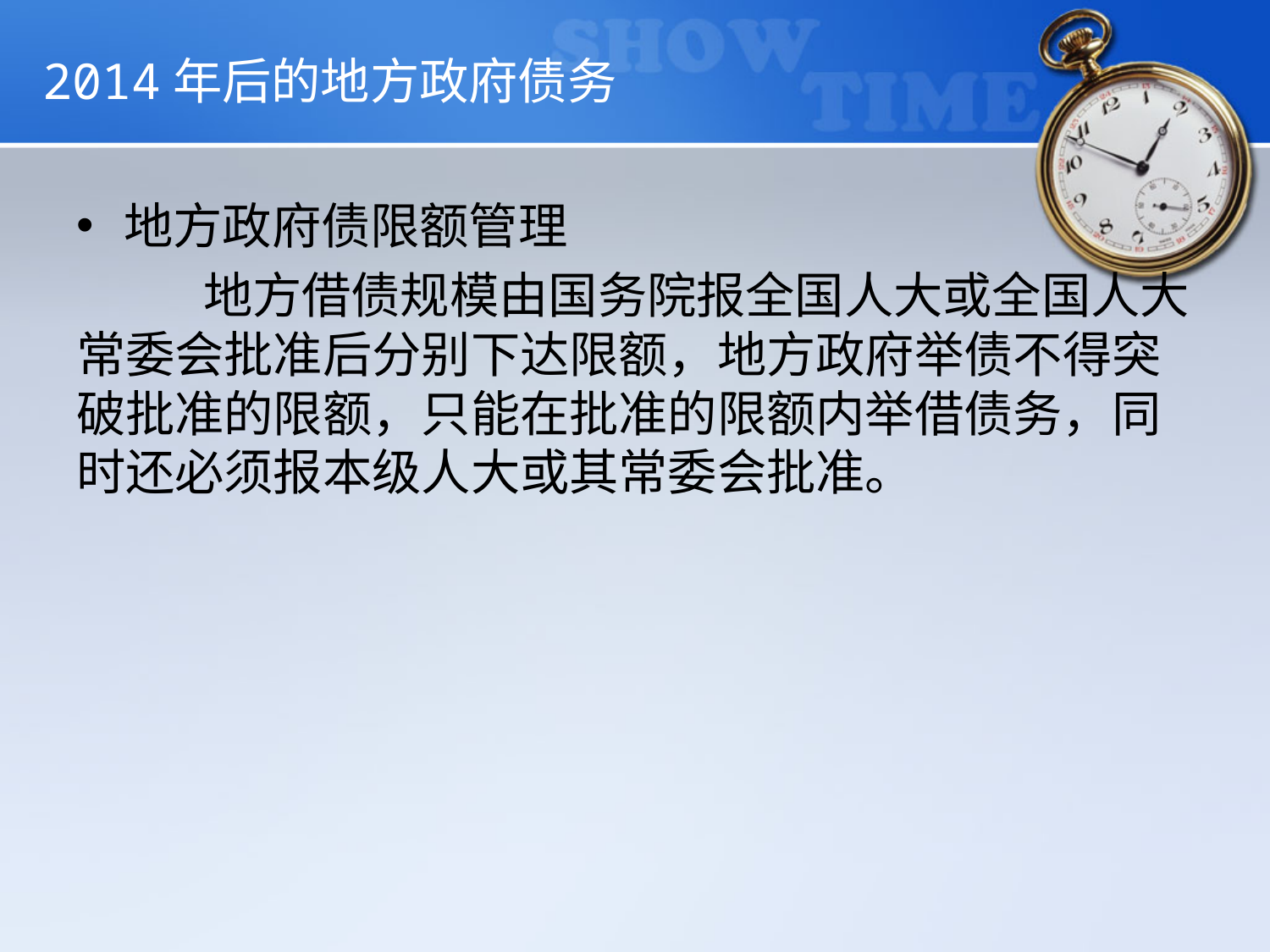

# 2014年后的地方政府债务
地方政府债限额管理
	地方借债规模由国务院报全国人大或全国人大常委会批准后分别下达限额，地方政府举债不得突破批准的限额，只能在批准的限额内举借债务，同时还必须报本级人大或其常委会批准。